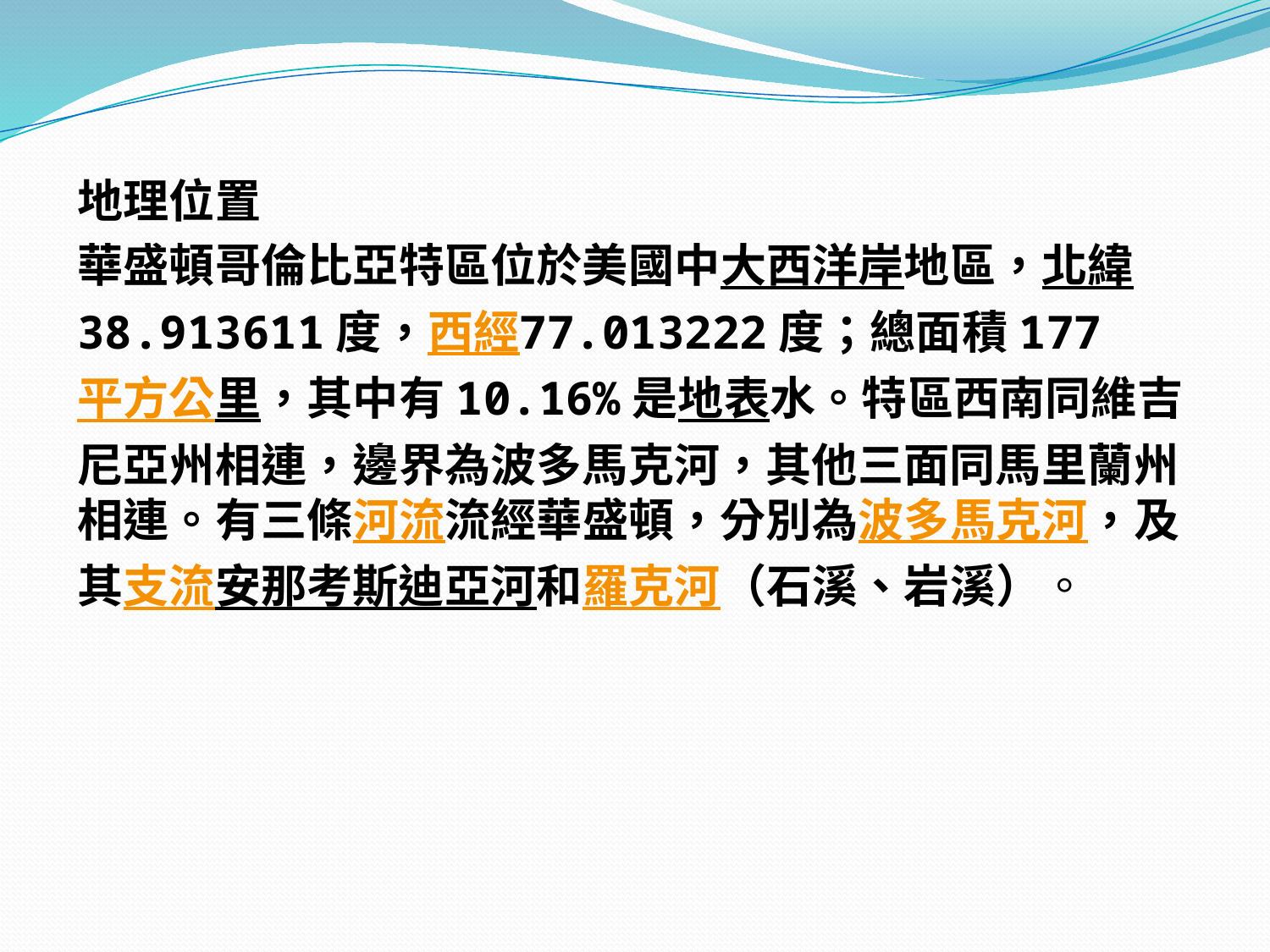

地理位置
華盛頓哥倫比亞特區位於美國中大西洋岸地區，北緯38.913611度，西經77.013222度；總面積177平方公里，其中有10.16%是地表水。特區西南同維吉尼亞州相連，邊界為波多馬克河，其他三面同馬里蘭州相連。有三條河流流經華盛頓，分別為波多馬克河，及其支流安那考斯迪亞河和羅克河（石溪、岩溪）。